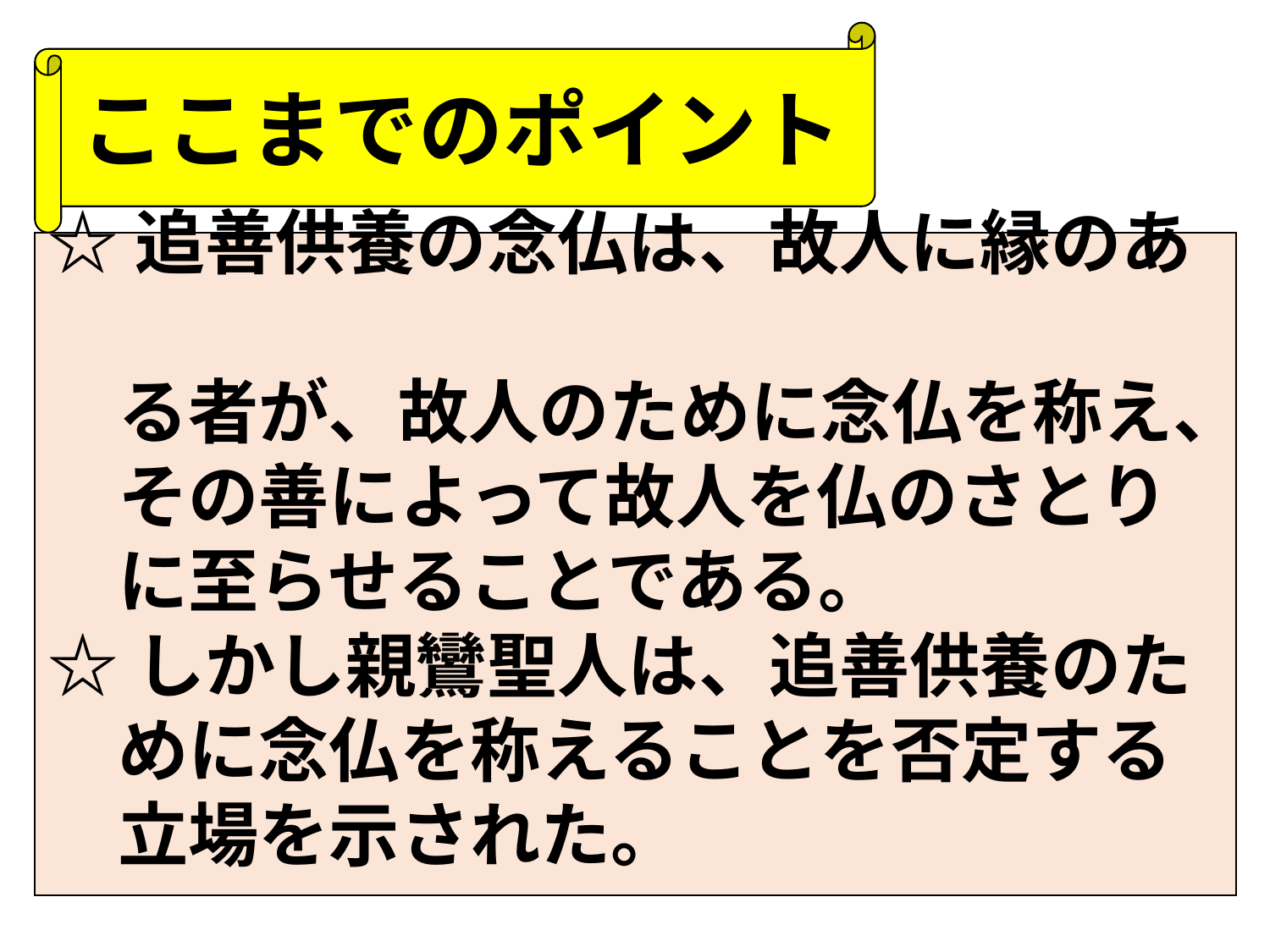

ここまでのポイント

☆追善供養の念仏は、故人に縁のあ
　る者が、故人のために念仏を称え、
　その善によって故人を仏のさとり
　に至らせることである。
☆しかし親鸞聖人は、追善供養のた
　めに念仏を称えることを否定する
　立場を示された。